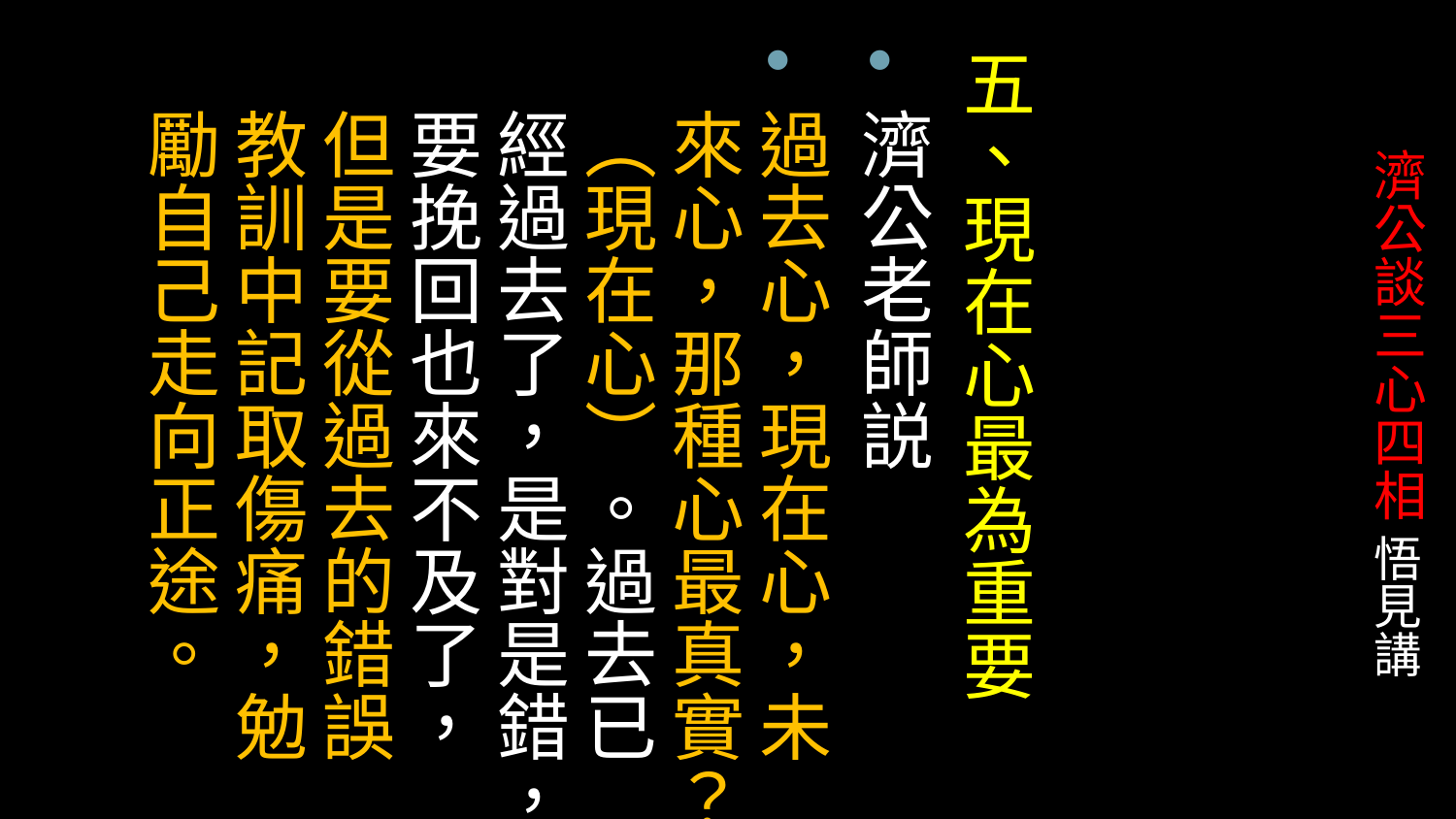

五、現在心最為重要
濟公老師説
過去心，現在心，未來心，那種心最真實？（現在心）。過去已經過去了，是對是錯，要挽回也來不及了，但是要從過去的錯誤教訓中記取傷痛，勉勵自己走向正途。

# 濟公談三心四相 悟見講